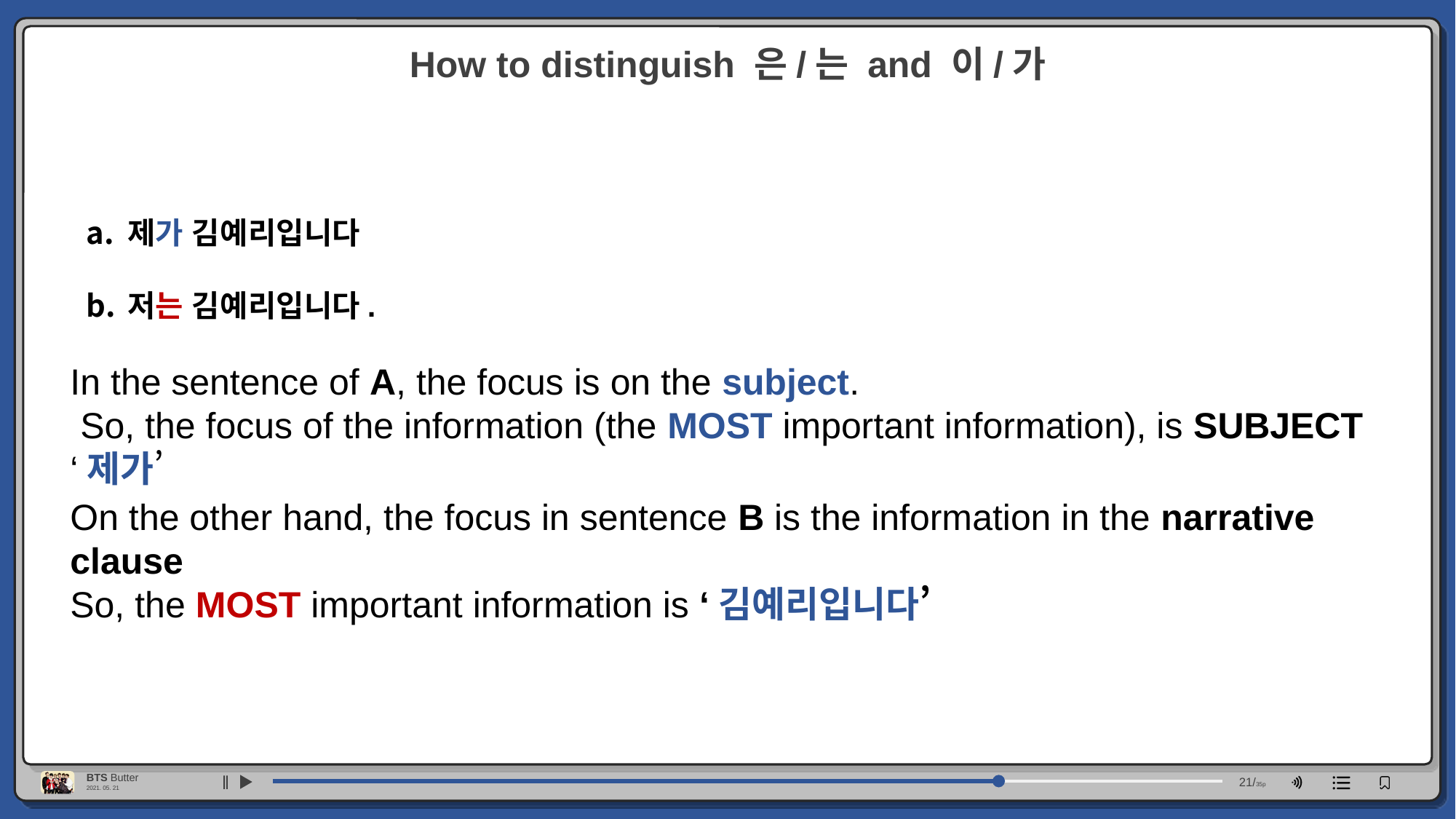

How to distinguish 은/는 and 이/가
BTS Butter
2021. 05. 21
21/35p

제가 김예리입니다

저는 김예리입니다.
In the sentence of A, the focus is on the subject.
 So, the focus of the information (the MOST important information), is SUBJECT ‘제가’
On the other hand, the focus in sentence B is the information in the narrative clause
So, the MOST important information is ‘김예리입니다’